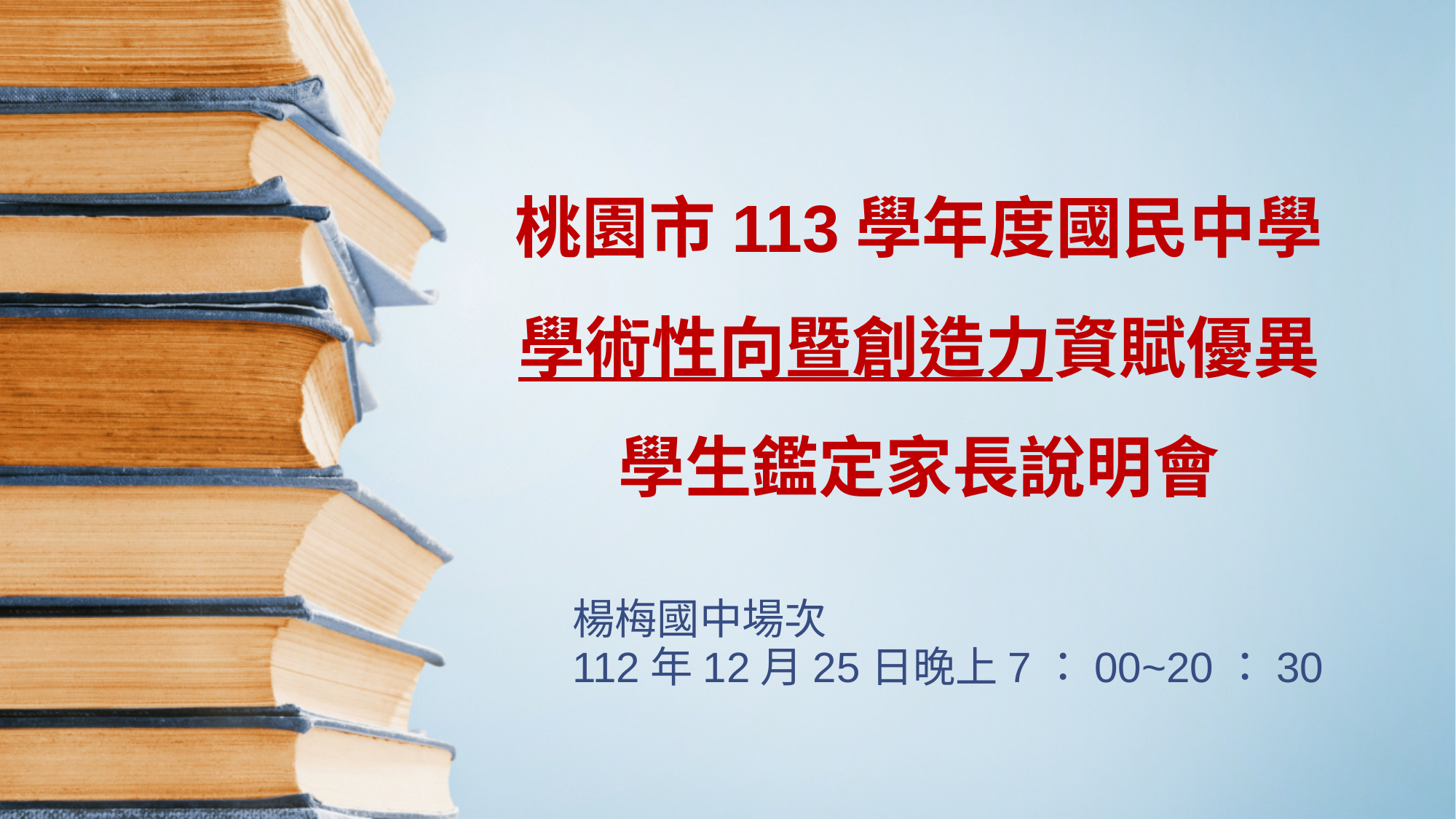

桃園市113學年度國民中學
學術性向暨創造力資賦優異
學生鑑定家長說明會
楊梅國中場次
112年12月25日晚上7：00~20：30